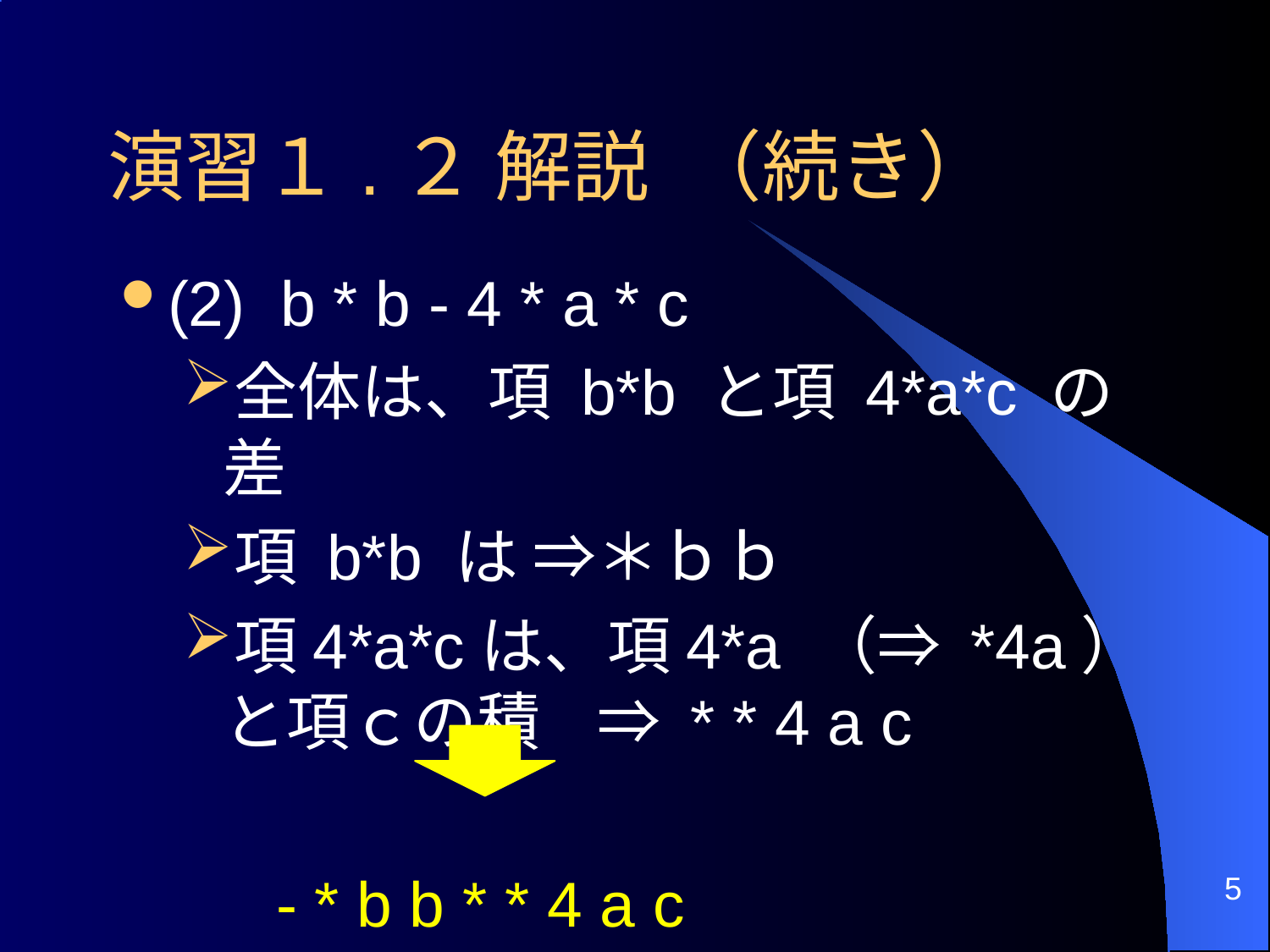

# 演習１.２ 解説  （続き）
(2)  b * b - 4 * a * c
全体は、項 b*b と項 4*a*c の差
項 b*b は ⇒＊ｂｂ
項4*a*cは、項4*a （⇒ *4a）と項ｃの積    ⇒ * * 4 a c

	   - * b b * * 4 a c

5